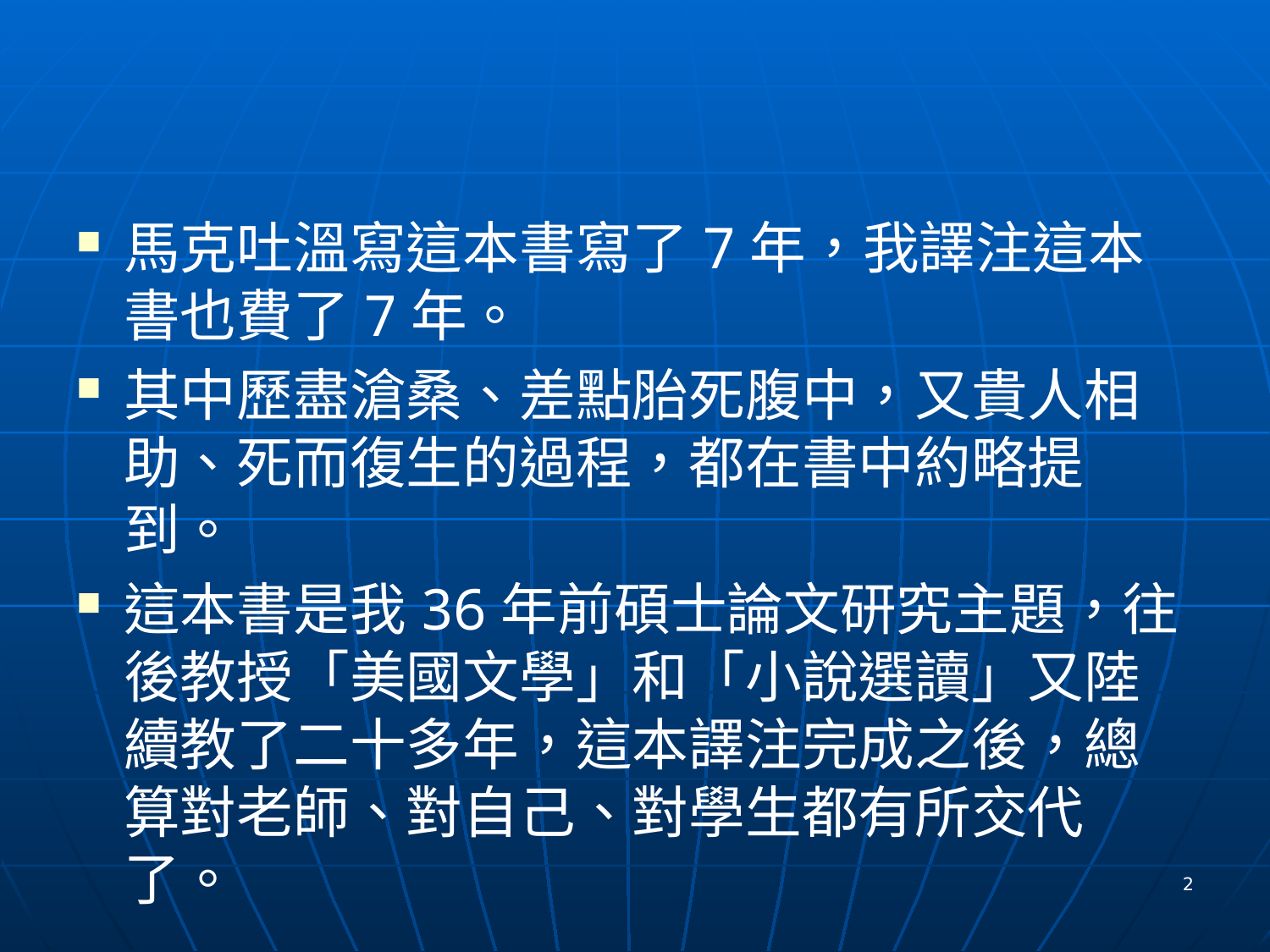

#
馬克吐溫寫這本書寫了7年，我譯注這本書也費了7年。
其中歷盡滄桑、差點胎死腹中，又貴人相助、死而復生的過程，都在書中約略提到。
這本書是我36年前碩士論文研究主題，往後教授「美國文學」和「小說選讀」又陸續教了二十多年，這本譯注完成之後，總算對老師、對自己、對學生都有所交代了。

2